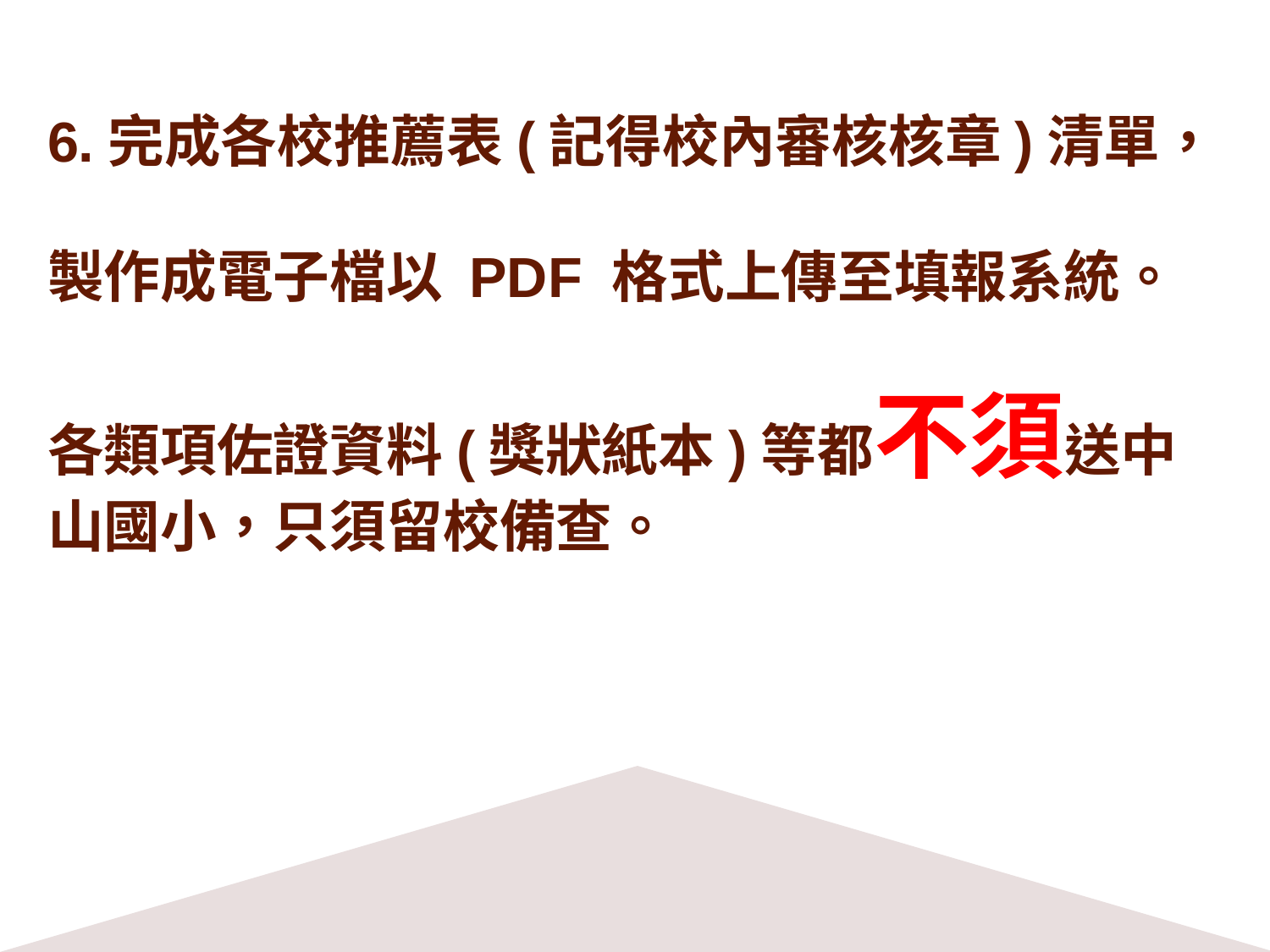

6.完成各校推薦表(記得校內審核核章)清單，

製作成電子檔以 PDF 格式上傳至填報系統。

各類項佐證資料(獎狀紙本)等都不須送中山國小，只須留校備查。